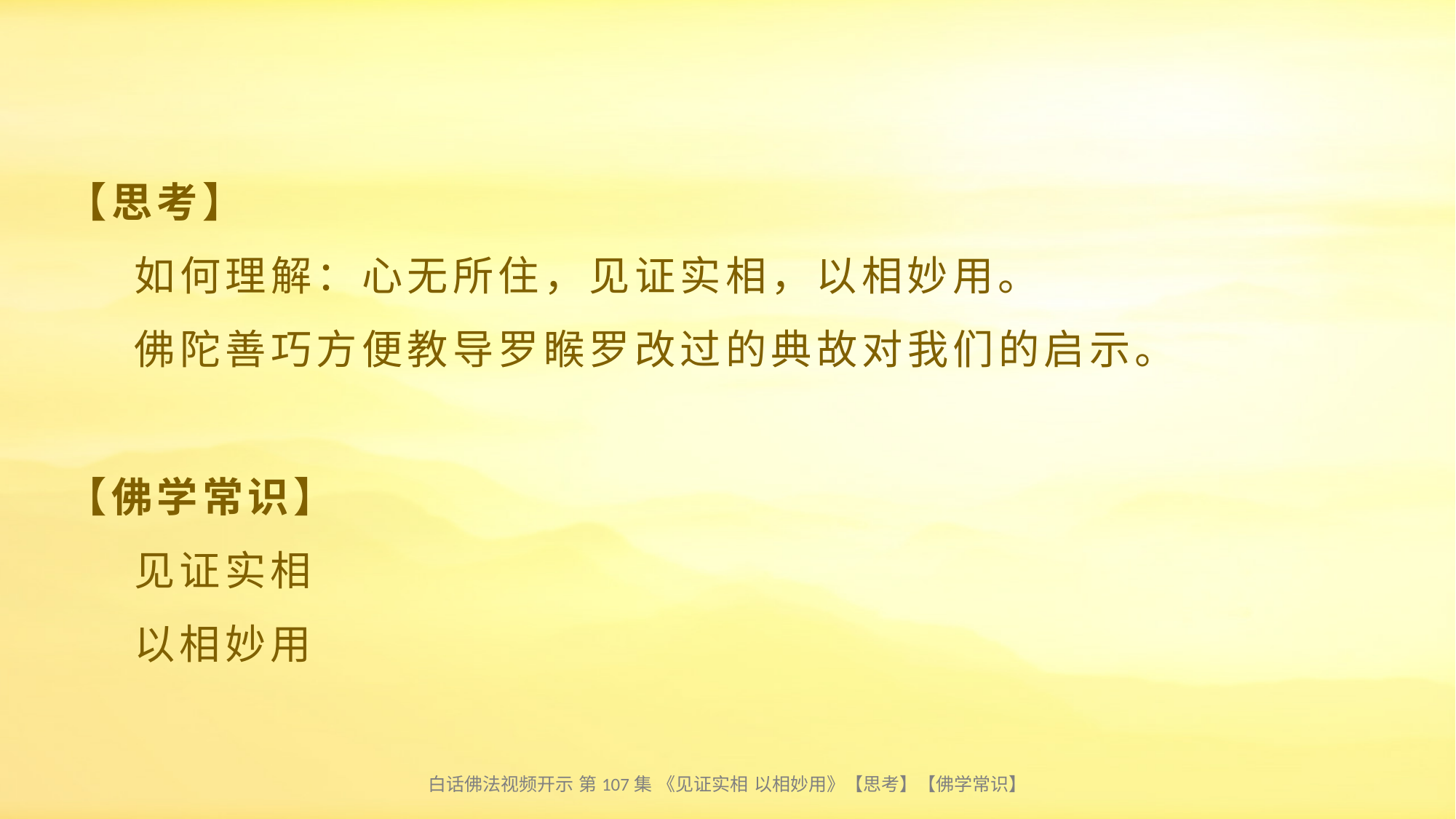

# 【思考】 如何理解：心无所住，见证实相，以相妙用。 佛陀善巧方便教导罗睺罗改过的典故对我们的启示。 【佛学常识】 见证实相 以相妙用
白话佛法视频开示 第107集 《见证实相 以相妙用》【思考】【佛学常识】